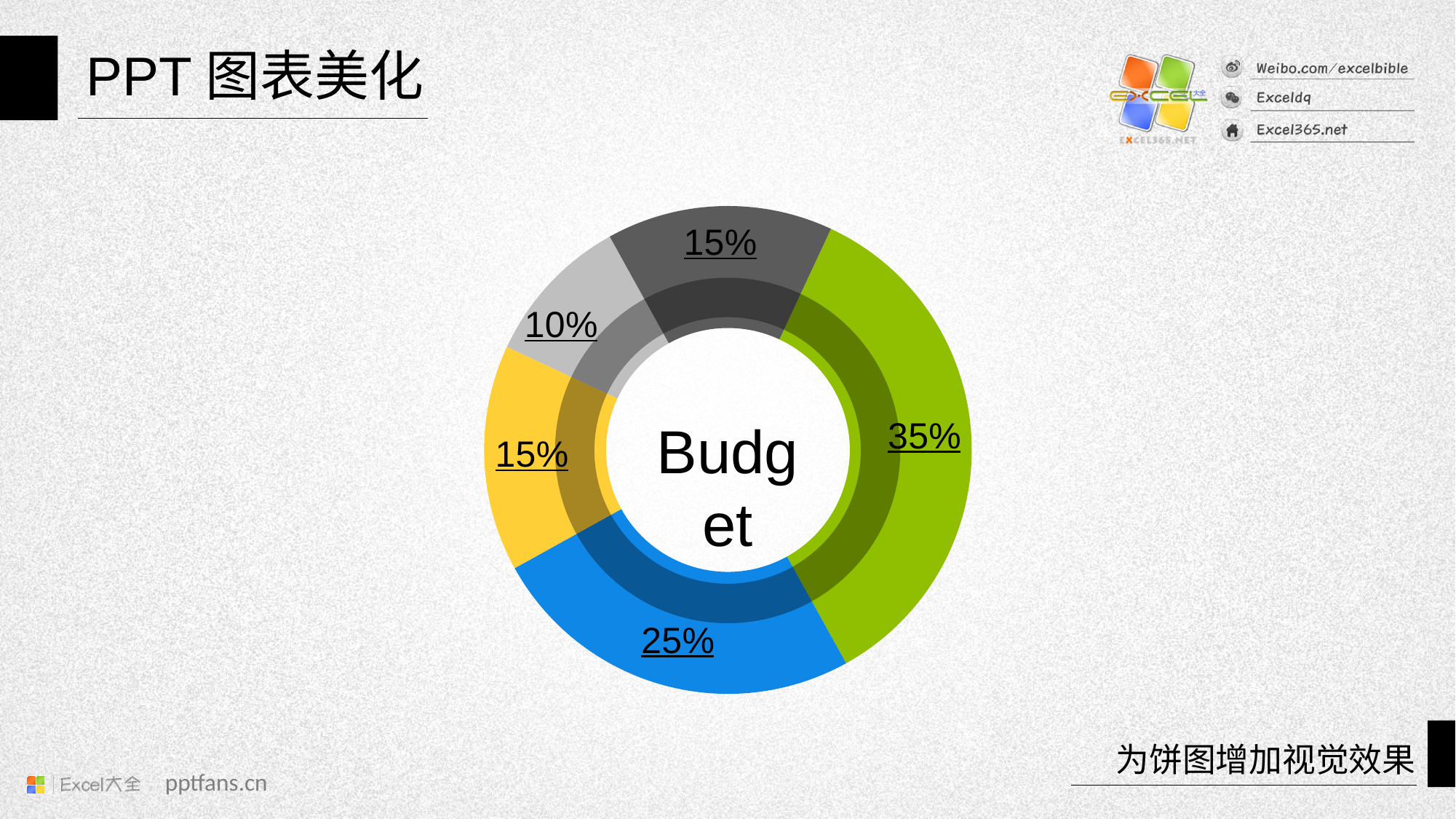

### Chart

| Category | 交易额 |
|---|---|
| Part1 | 35.0 |
| Part2 | 25.0 |
| Part3 | 15.0 |
| Part4 | 10.0 |
| Part5 | 15.0 |
Budget
为饼图增加视觉效果